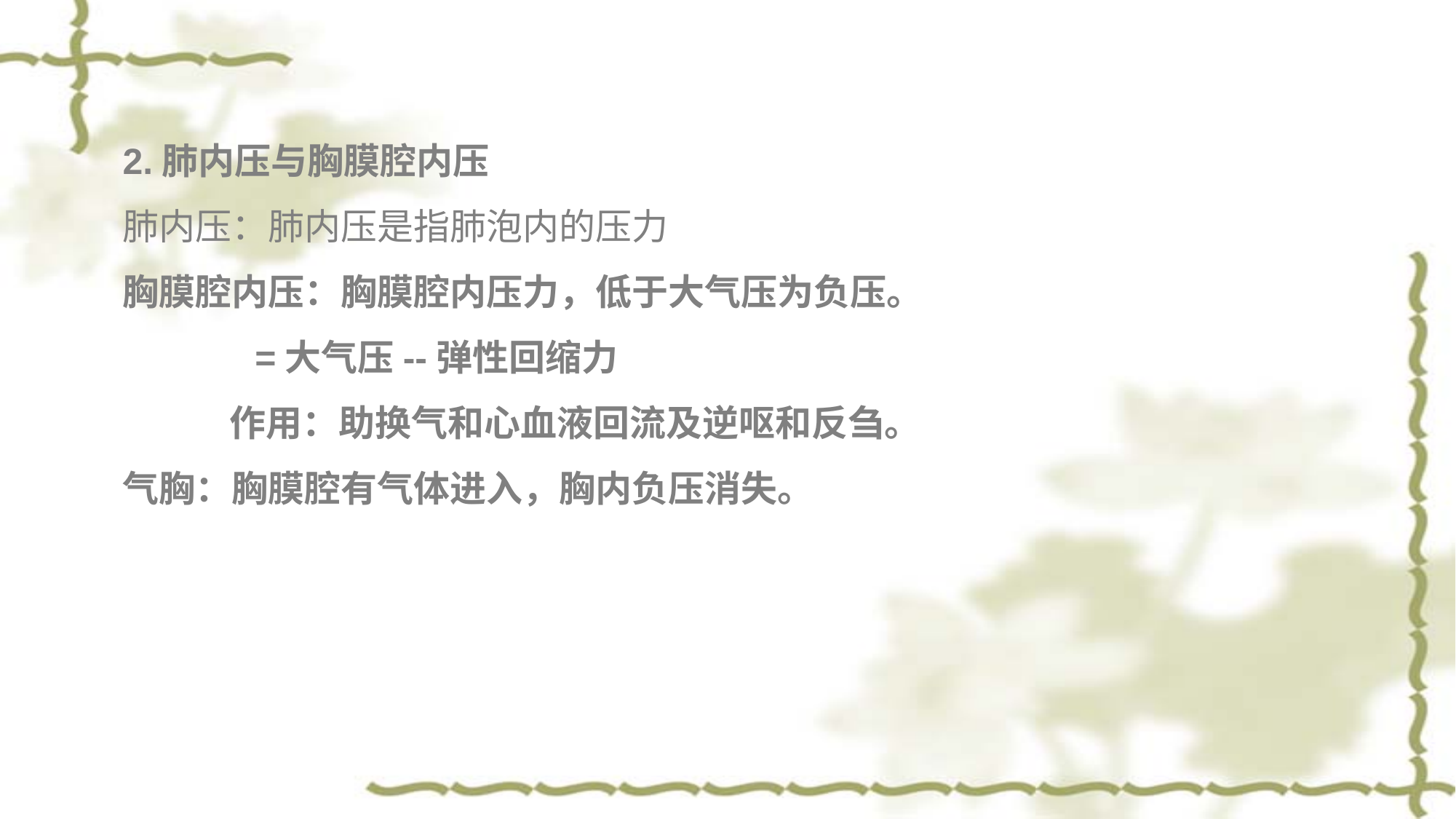

2.肺内压与胸膜腔内压
肺内压：肺内压是指肺泡内的压力
胸膜腔内压：胸膜腔内压力，低于大气压为负压。
             =大气压--弹性回缩力
            作用：助换气和心血液回流及逆呕和反刍。
气胸：胸膜腔有气体进入，胸内负压消失。